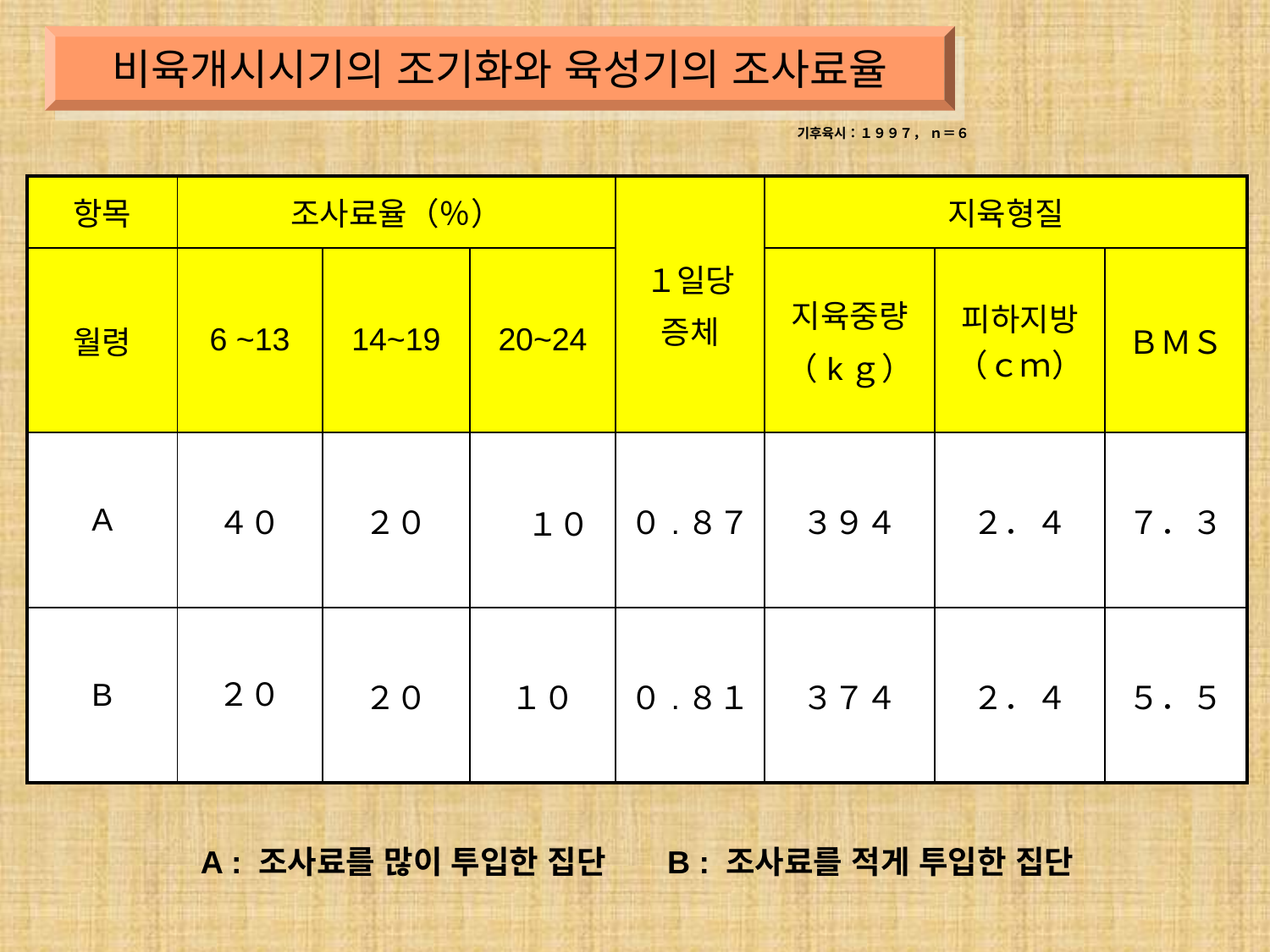

비육개시시기의 조기화와 육성기의 조사료율
# 기후육시：１９９７， ｎ＝６
| 항목 | 조사료율（％） |  |  | １일당 증체 | 지육형질 |  |  |
| --- | --- | --- | --- | --- | --- | --- | --- |
| 월령 | 6 ~13 | 14~19 | 20~24 |  | 지육중량 （kｇ） | 피하지방（ｃｍ） | ＢＭＳ |
| A | ４０ | ２０ | １０ | ０.８７ | ３９４ | ２．４ | ７．３ |
| B | ２０ | ２０ | １０ | ０.８１ | ３７４ | ２．４ | ５．５ |
A : 조사료를 많이 투입한 집단      B : 조사료를 적게 투입한 집단